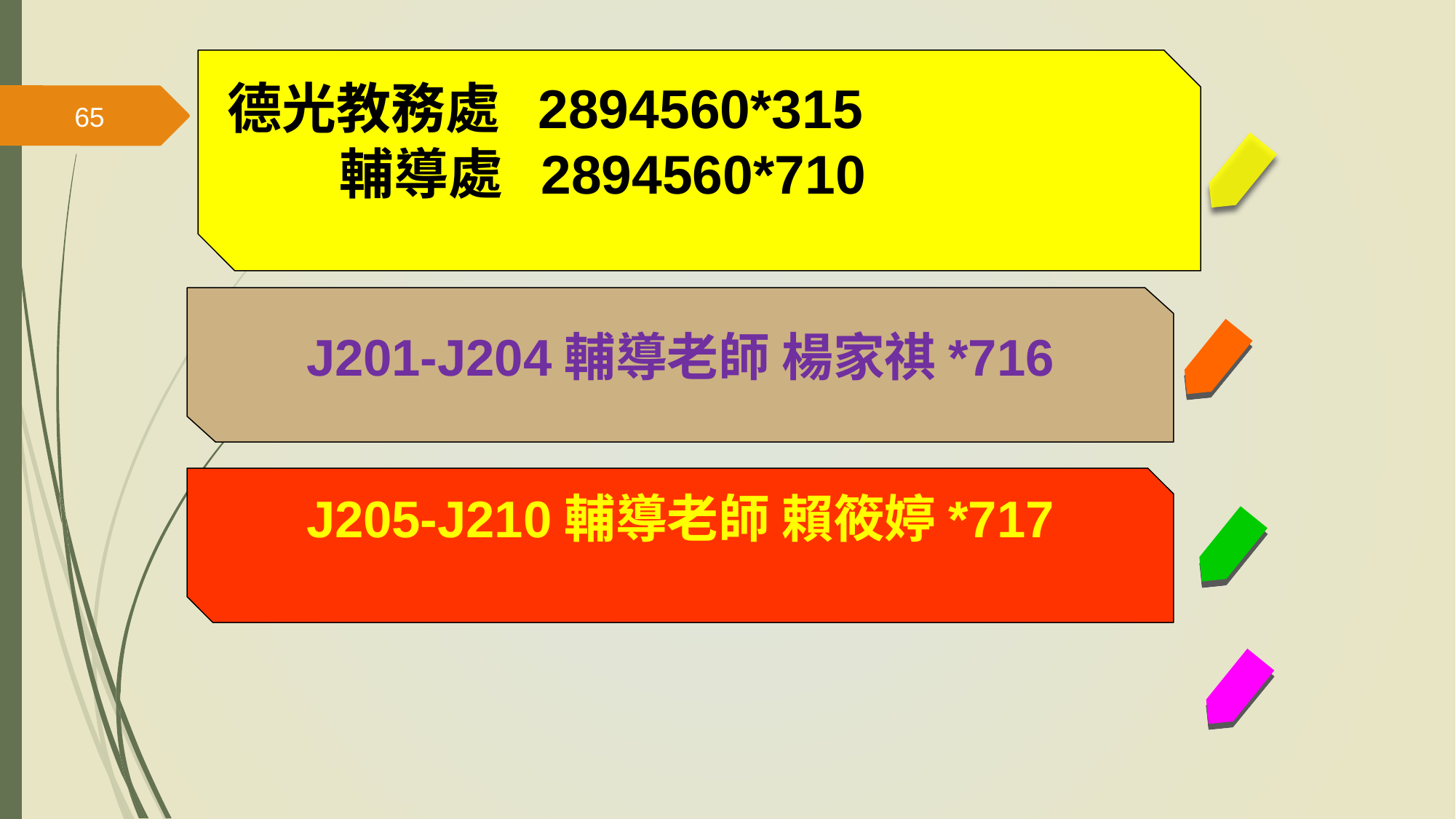

德光教務處  2894560*315
        輔導處  2894560*710
65

J201-J204輔導老師 楊家祺*716

J205-J210輔導老師 賴筱婷*717